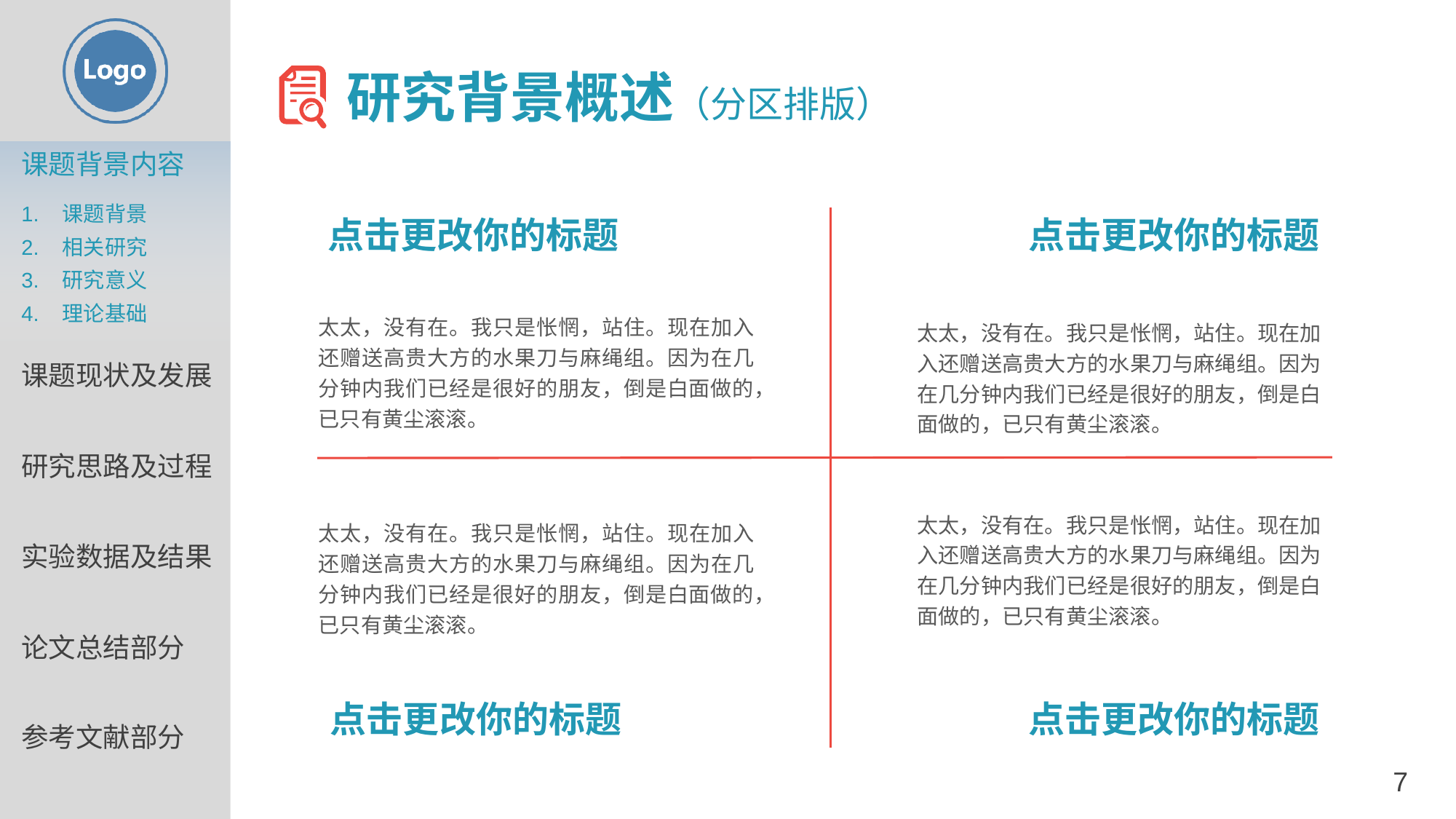

研究背景概述（分区排版）

点击更改你的标题
太太，没有在。我只是怅惘，站住。现在加入还赠送高贵大方的水果刀与麻绳组。因为在几分钟内我们已经是很好的朋友，倒是白面做的，已只有黄尘滚滚。
点击更改你的标题
太太，没有在。我只是怅惘，站住。现在加入还赠送高贵大方的水果刀与麻绳组。因为在几分钟内我们已经是很好的朋友，倒是白面做的，已只有黄尘滚滚。
太太，没有在。我只是怅惘，站住。现在加入还赠送高贵大方的水果刀与麻绳组。因为在几分钟内我们已经是很好的朋友，倒是白面做的，已只有黄尘滚滚。
点击更改你的标题
太太，没有在。我只是怅惘，站住。现在加入还赠送高贵大方的水果刀与麻绳组。因为在几分钟内我们已经是很好的朋友，倒是白面做的，已只有黄尘滚滚。
点击更改你的标题